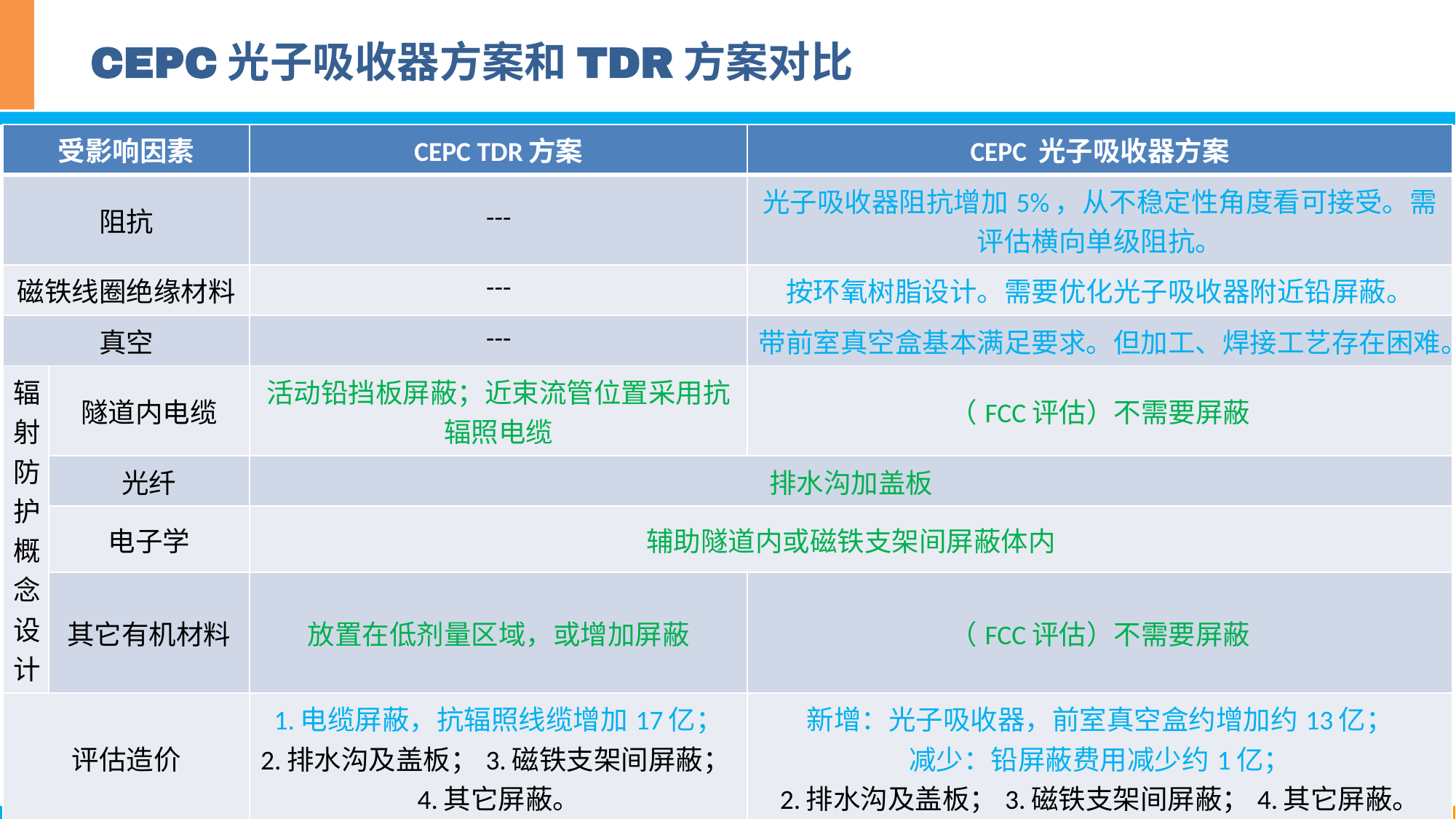

# CEPC光子吸收器方案和TDR方案对比
| 受影响因素 |  | CEPC TDR方案 | CEPC 光子吸收器方案 |
| --- | --- | --- | --- |
| 阻抗 |  | --- | 光子吸收器阻抗增加5%，从不稳定性角度看可接受。需评估横向单级阻抗。 |
| 磁铁线圈绝缘材料 |  | --- | 按环氧树脂设计。需要优化光子吸收器附近铅屏蔽。 |
| 真空 |  | --- | 带前室真空盒基本满足要求。但加工、焊接工艺存在困难。 |
| 辐射防护概念设计 | 隧道内电缆 | 活动铅挡板屏蔽；近束流管位置采用抗辐照电缆 | （FCC评估）不需要屏蔽 |
|  | 光纤 | 排水沟加盖板 |  |
|  | 电子学 | 辅助隧道内或磁铁支架间屏蔽体内 |  |
|  | 其它有机材料 | 放置在低剂量区域，或增加屏蔽 | （FCC评估）不需要屏蔽 |
| 评估造价 |  | 1.电缆屏蔽，抗辐照线缆增加17亿； 2.排水沟及盖板；3.磁铁支架间屏蔽；4.其它屏蔽。 | 新增：光子吸收器，前室真空盒约增加约13亿； 减少：铅屏蔽费用减少约1亿； 2.排水沟及盖板；3.磁铁支架间屏蔽；4.其它屏蔽。 |
| 工程设计 |  | 设计磁铁内铅支撑、冷却；设计铅挡板工程方案和其它屏蔽；评估感生放射性 | 设计光子吸收器位置；优化铅屏蔽，设计铅冷却；评估感生放射性 |

15